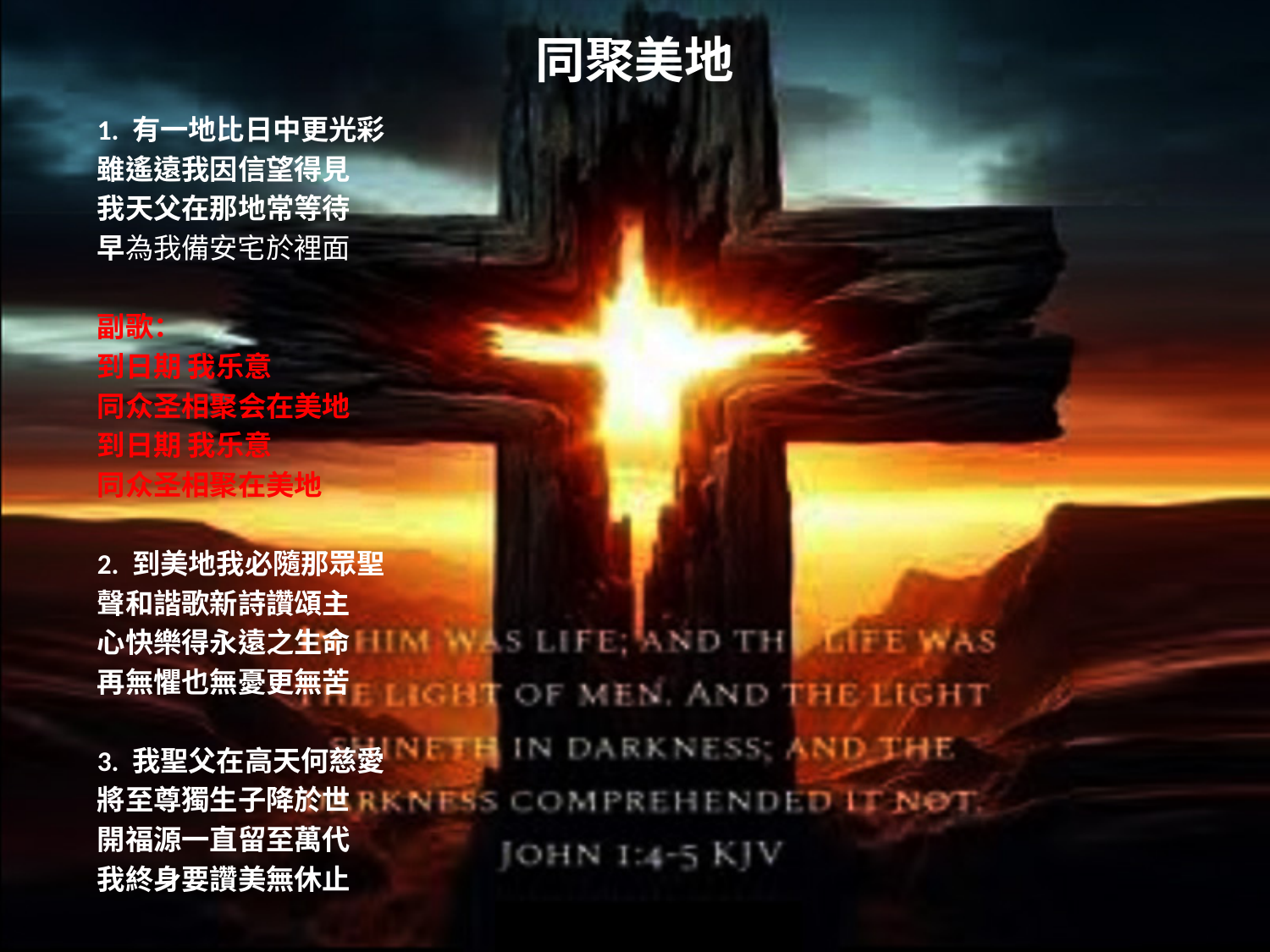

# 同聚美地
1. 有一地比日中更光彩
雖遙遠我因信望得見
我天父在那地常等待
早為我備安宅於裡面

副歌：
到日期 我乐意
同众圣相聚会在美地
到日期 我乐意
同众圣相聚在美地

2. 到美地我必隨那眾聖
聲和諧歌新詩讚頌主
心快樂得永遠之生命
再無懼也無憂更無苦

3. 我聖父在高天何慈愛
將至尊獨生子降於世
開福源一直留至萬代
我終身要讚美無休止